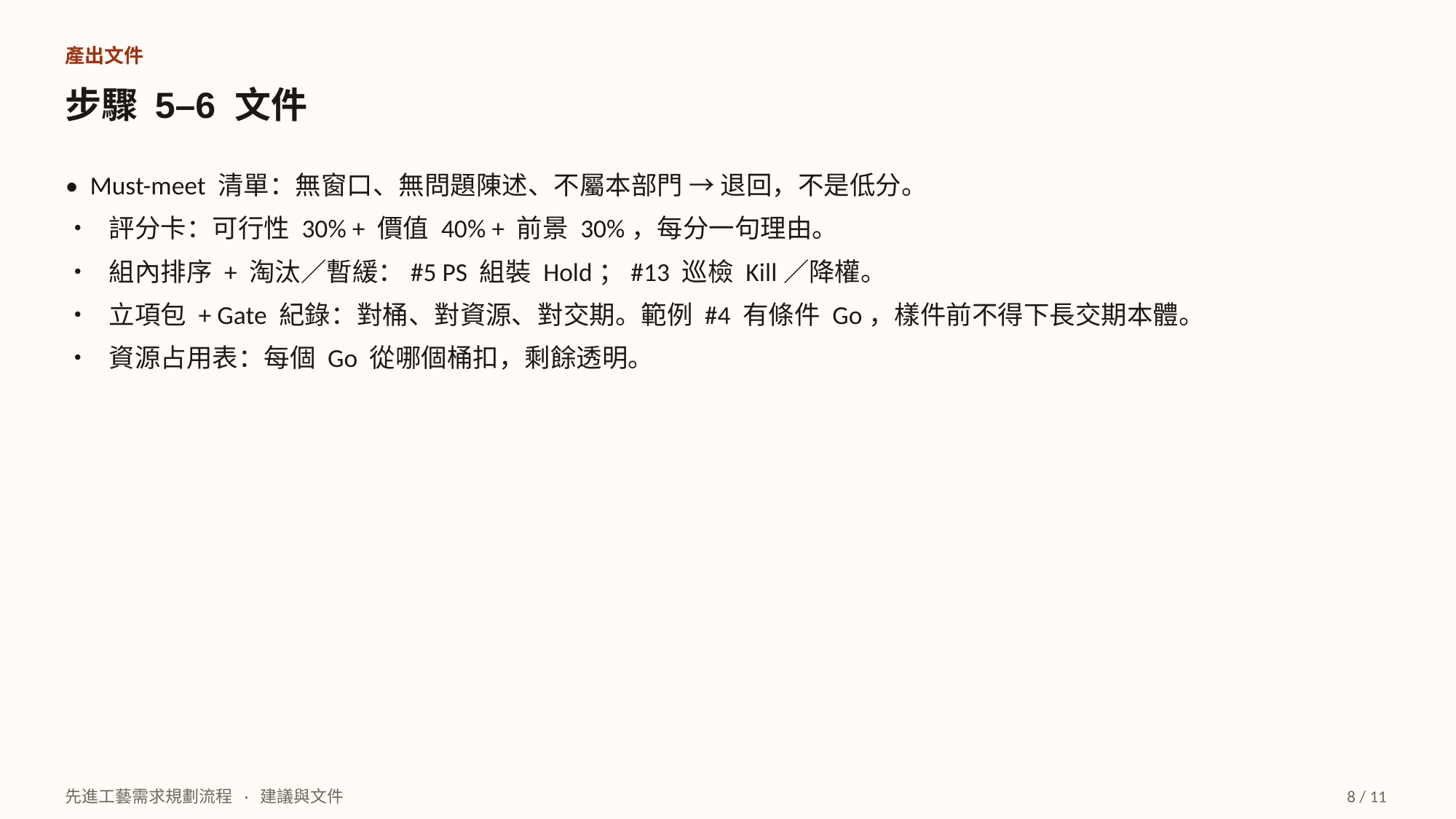

產出文件
步驟 5–6 文件
•  Must-meet 清單：無窗口、無問題陳述、不屬本部門 → 退回，不是低分。
•  評分卡：可行性 30% + 價值 40% + 前景 30%，每分一句理由。
•  組內排序 + 淘汰／暫緩：#5 PS 組裝 Hold；#13 巡檢 Kill／降權。
•  立項包 + Gate 紀錄：對桶、對資源、對交期。範例 #4 有條件 Go，樣件前不得下長交期本體。
•  資源占用表：每個 Go 從哪個桶扣，剩餘透明。
先進工藝需求規劃流程  ·  建議與文件
8 / 11